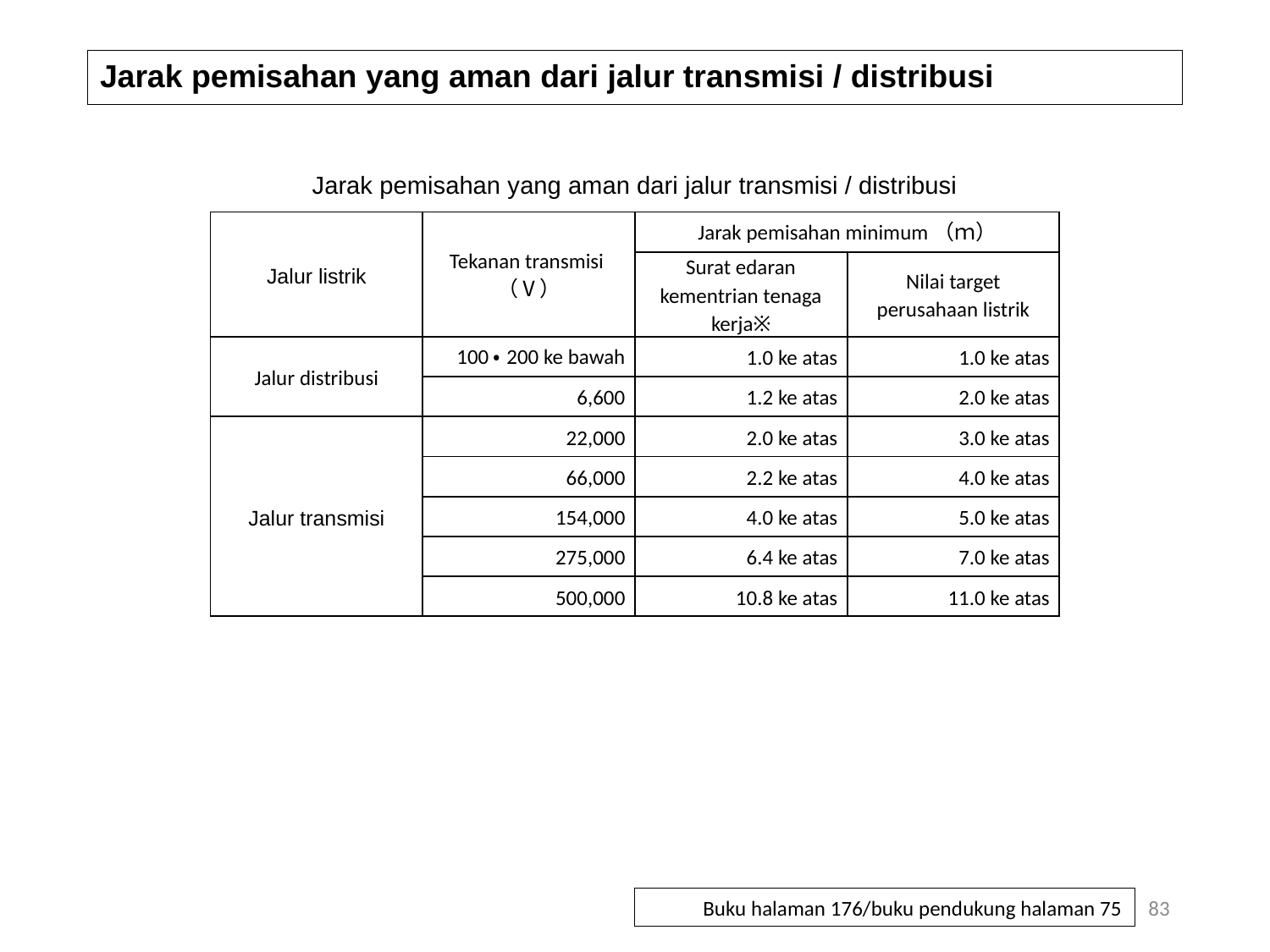

# Jarak pemisahan yang aman dari jalur transmisi / distribusi
Jarak pemisahan yang aman dari jalur transmisi / distribusi
| Jalur listrik | Tekanan transmisi（Ⅴ） | Jarak pemisahan minimum（ｍ） |  |
| --- | --- | --- | --- |
|  |  | Surat edaran kementrian tenaga kerja※ | Nilai target perusahaan listrik |
| Jalur distribusi | 100・200 ke bawah | 1.0 ke atas | 1.0 ke atas |
|  | 6,600 | 1.2 ke atas | 2.0 ke atas |
| Jalur transmisi | 22,000 | 2.0 ke atas | 3.0 ke atas |
|  | 66,000 | 2.2 ke atas | 4.0 ke atas |
|  | 154,000 | 4.0 ke atas | 5.0 ke atas |
|  | 275,000 | 6.4 ke atas | 7.0 ke atas |
|  | 500,000 | 10.8 ke atas | 11.0 ke atas |
83
Buku halaman 176/buku pendukung halaman 75